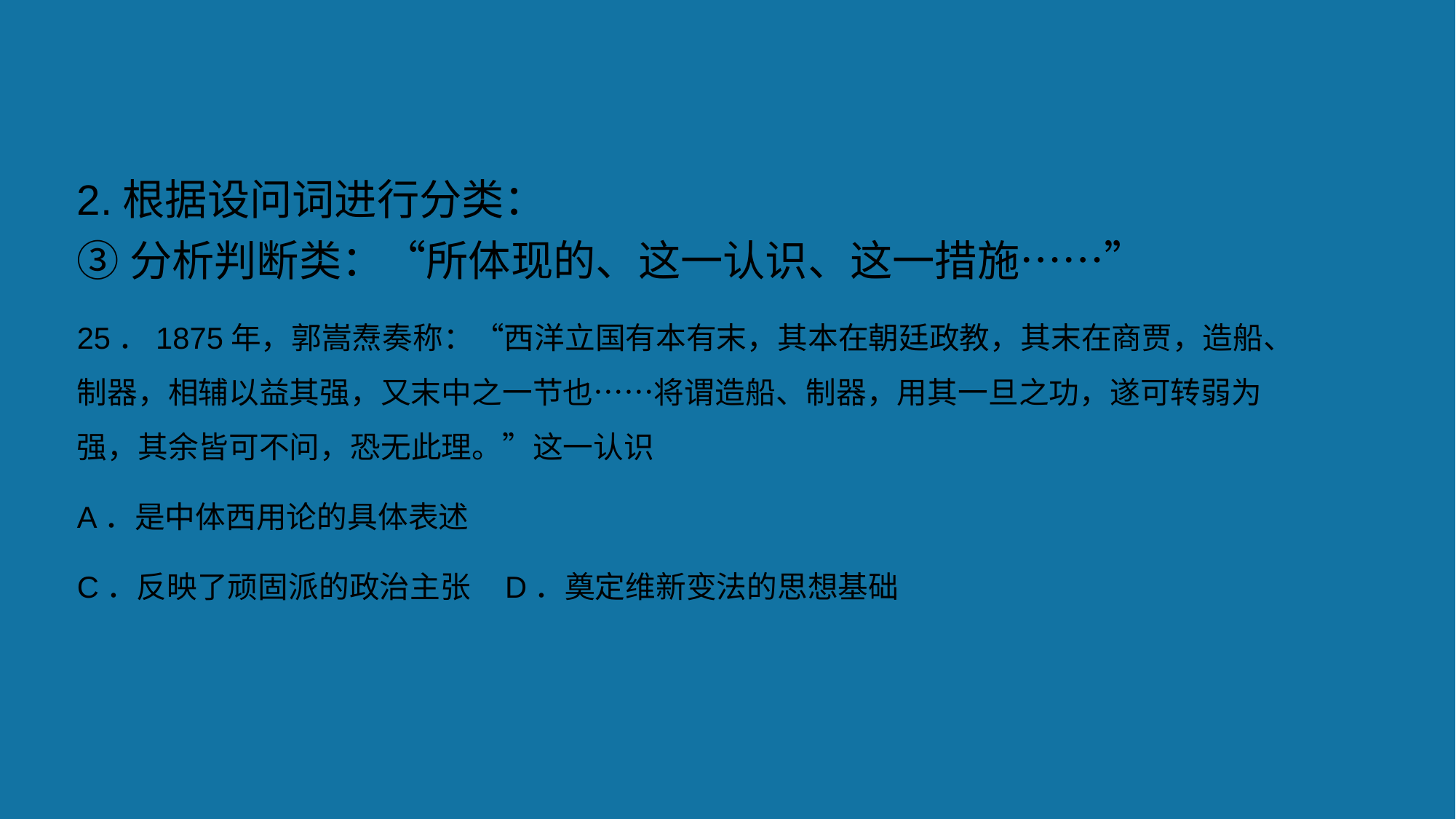

四、注重方法培养，提升解题能力
2.根据设问词进行分类：
③分析判断类：“所体现的、这一认识、这一措施……”
25．1875年，郭嵩焘奏称：“西洋立国有本有末，其本在朝廷政教，其末在商贾，造船、制器，相辅以益其强，又末中之一节也……将谓造船、制器，用其一旦之功，遂可转弱为强，其余皆可不问，恐无此理。”这一认识
A．是中体西用论的具体表述    B．对洋务派思想有所突破
C．反映了顽固派的政治主张    D．奠定维新变法的思想基础